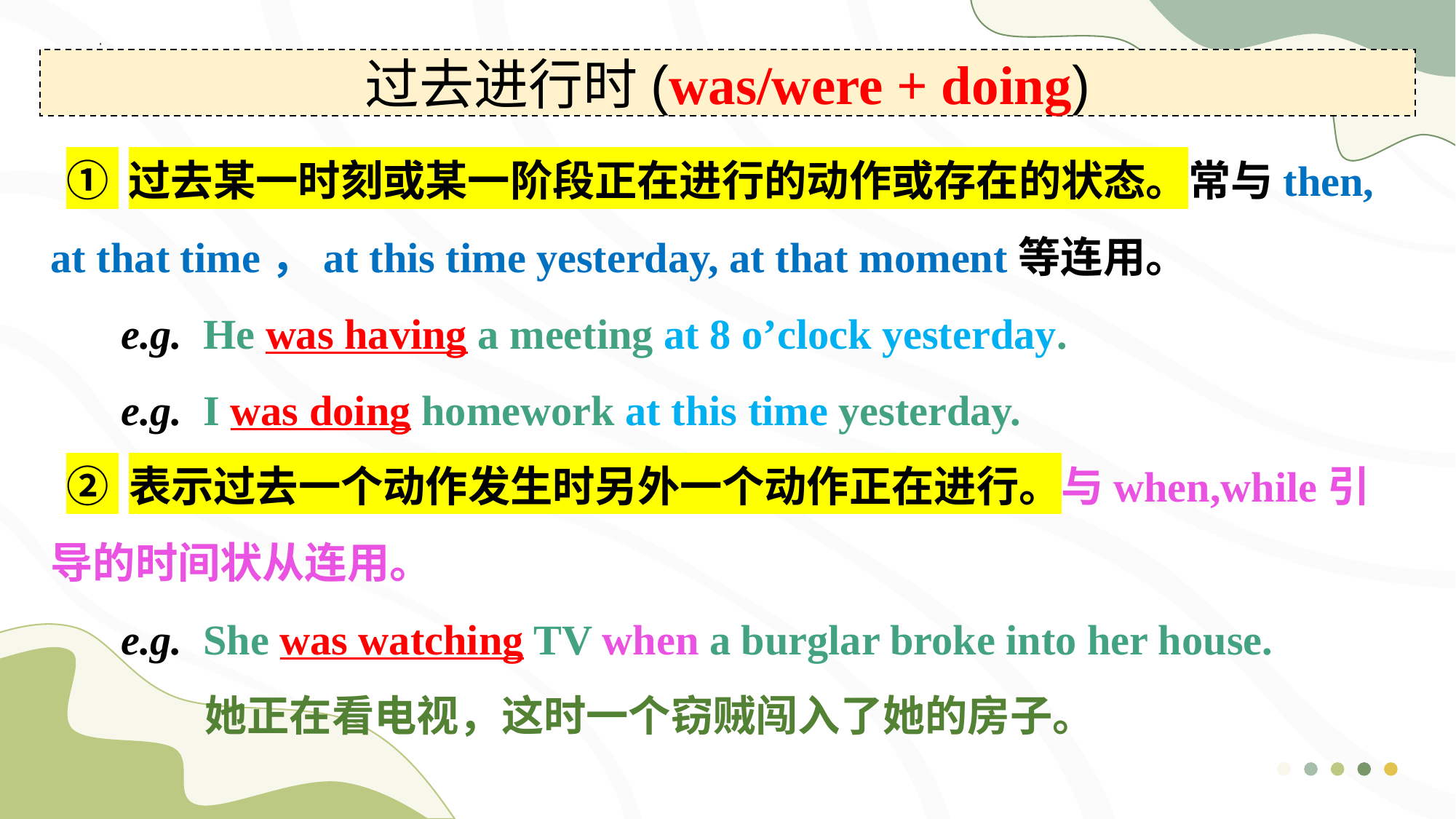

过去进行时(was/were + doing)
① 过去某一时刻或某一阶段正在进行的动作或存在的状态。常与then, at that time，at this time yesterday, at that moment等连用。
e.g.  He was having a meeting at 8 o’clock yesterday.
e.g.  I was doing homework at this time yesterday.
② 表示过去一个动作发生时另外一个动作正在进行。与when,while引导的时间状从连用。
e.g.  She was watching TV when a burglar broke into her house.
  她正在看电视，这时一个窃贼闯入了她的房子。